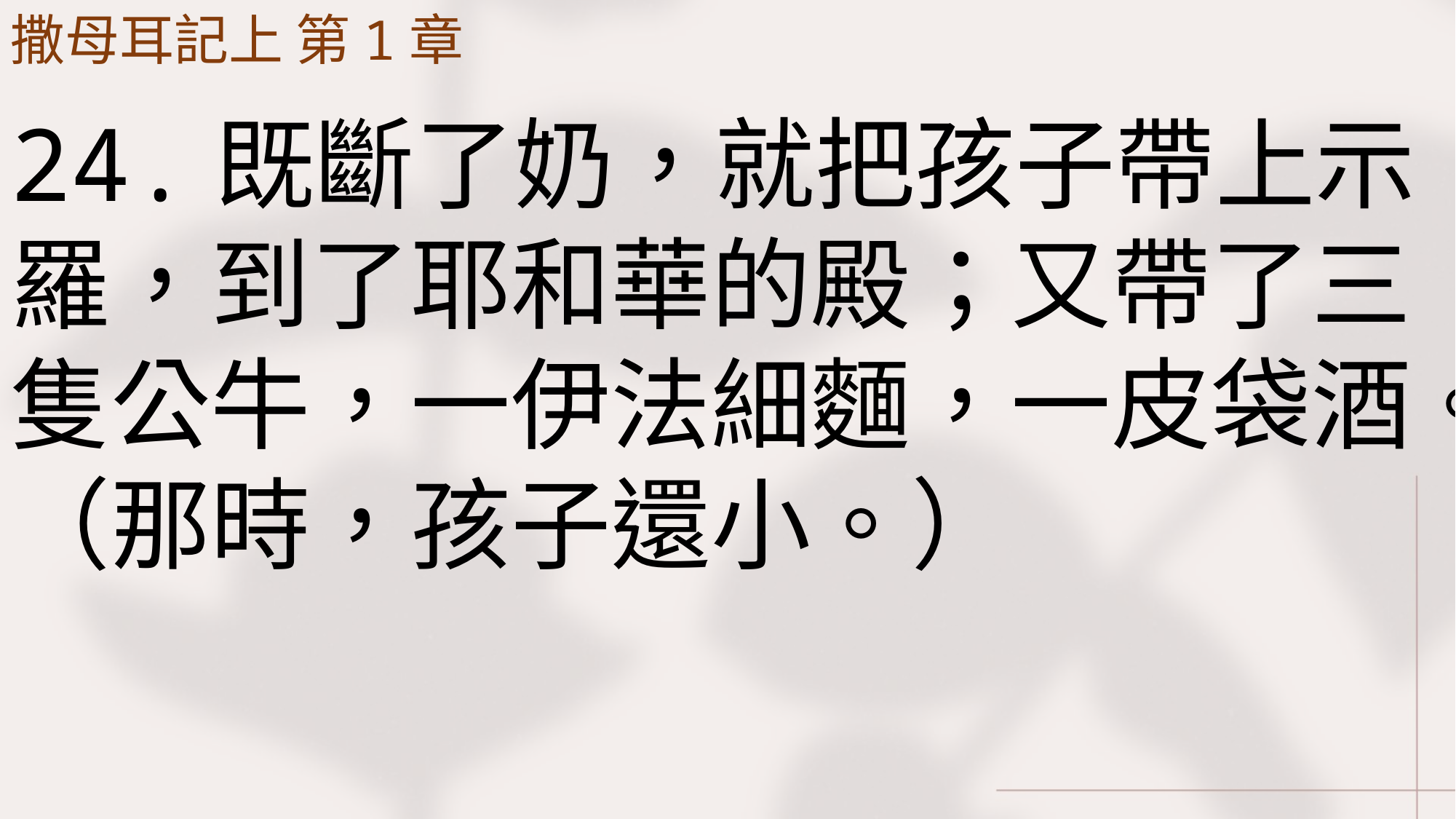

撒母耳記上 第1章
24.既斷了奶，就把孩子帶上示羅，到了耶和華的殿；又帶了三隻公牛，一伊法細麵，一皮袋酒。（那時，孩子還小。）